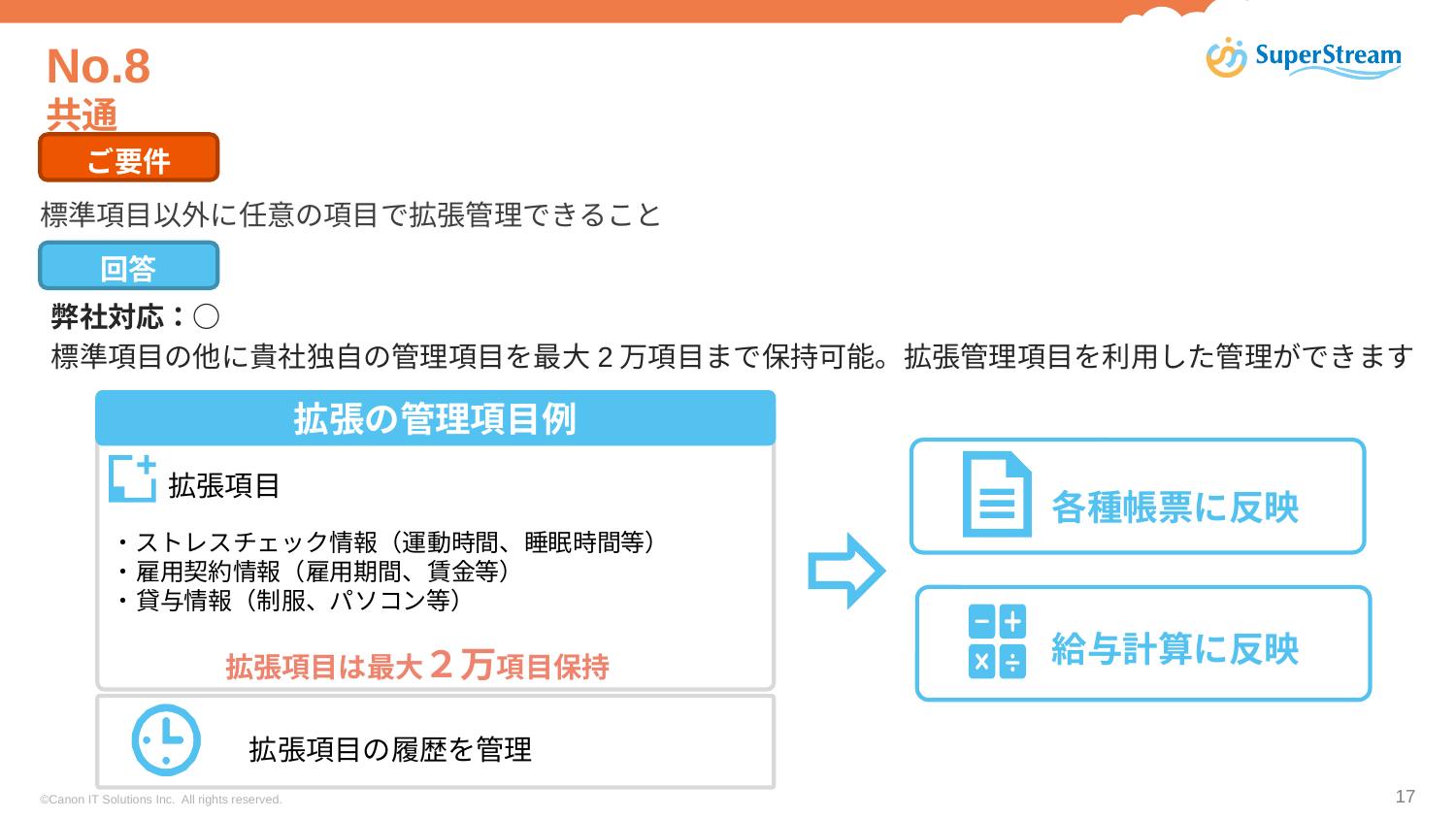

# No.8 共通
ご要件
標準項目以外に任意の項目で拡張管理できること
回答
　弊社対応：○
　標準項目の他に貴社独自の管理項目を最大2万項目まで保持可能。拡張管理項目を利用した管理ができます
拡張の管理項目例

　　拡張項目

・ストレスチェック情報（運動時間、睡眠時間等）
・雇用契約情報（雇用期間、賃金等）
・貸与情報（制服、パソコン等）

　　　　拡張項目は最大２万項目保持

各種帳票に反映

給与計算に反映

拡張項目の履歴を管理
©Canon IT Solutions Inc.  All rights reserved.
17